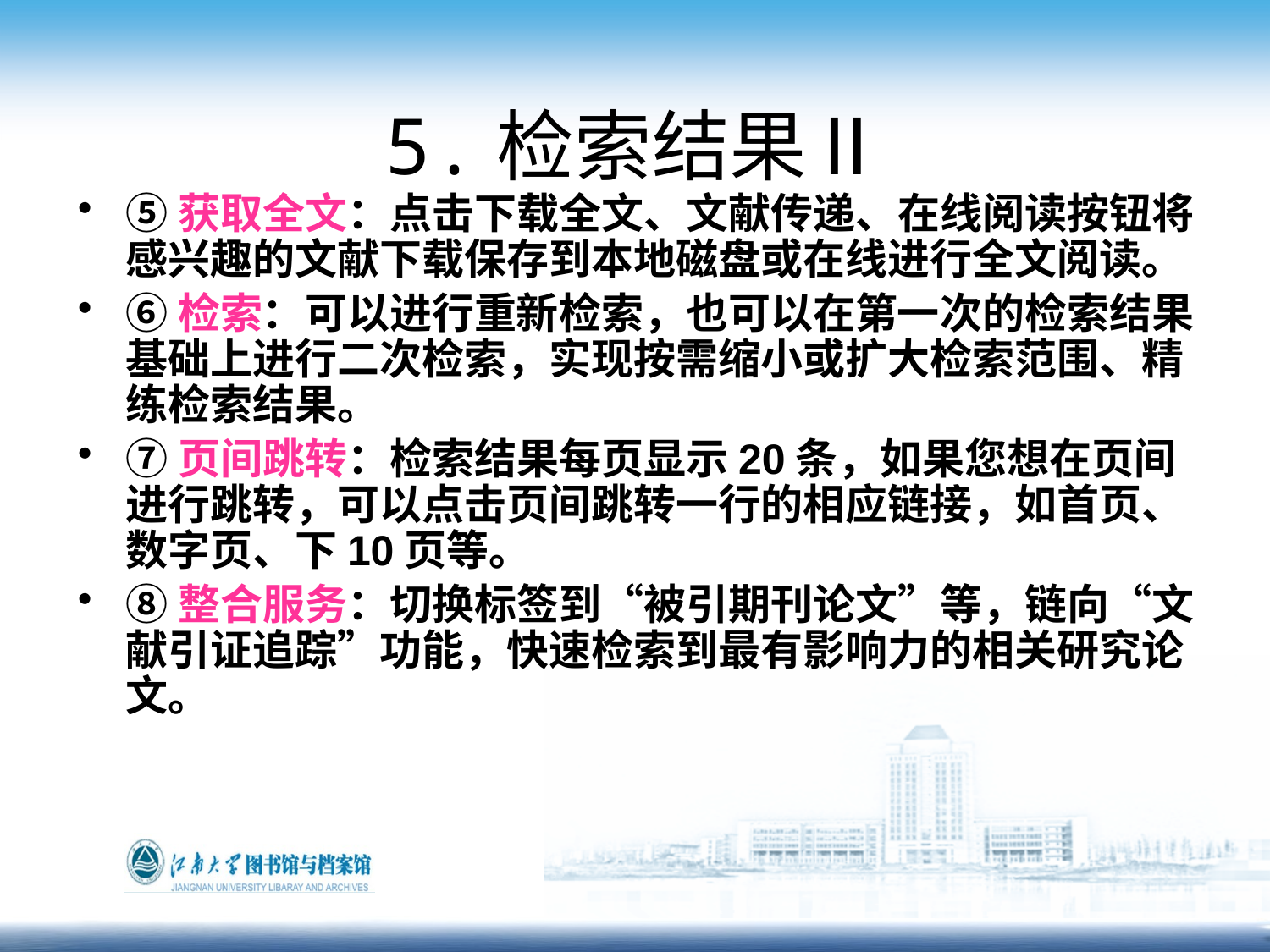

# 5.检索结果Ⅱ
⑤获取全文：点击下载全文、文献传递、在线阅读按钮将感兴趣的文献下载保存到本地磁盘或在线进行全文阅读。
⑥检索：可以进行重新检索，也可以在第一次的检索结果基础上进行二次检索，实现按需缩小或扩大检索范围、精练检索结果。
⑦页间跳转：检索结果每页显示20条，如果您想在页间进行跳转，可以点击页间跳转一行的相应链接，如首页、数字页、下10页等。
⑧整合服务：切换标签到“被引期刊论文”等，链向“文献引证追踪”功能，快速检索到最有影响力的相关研究论文。